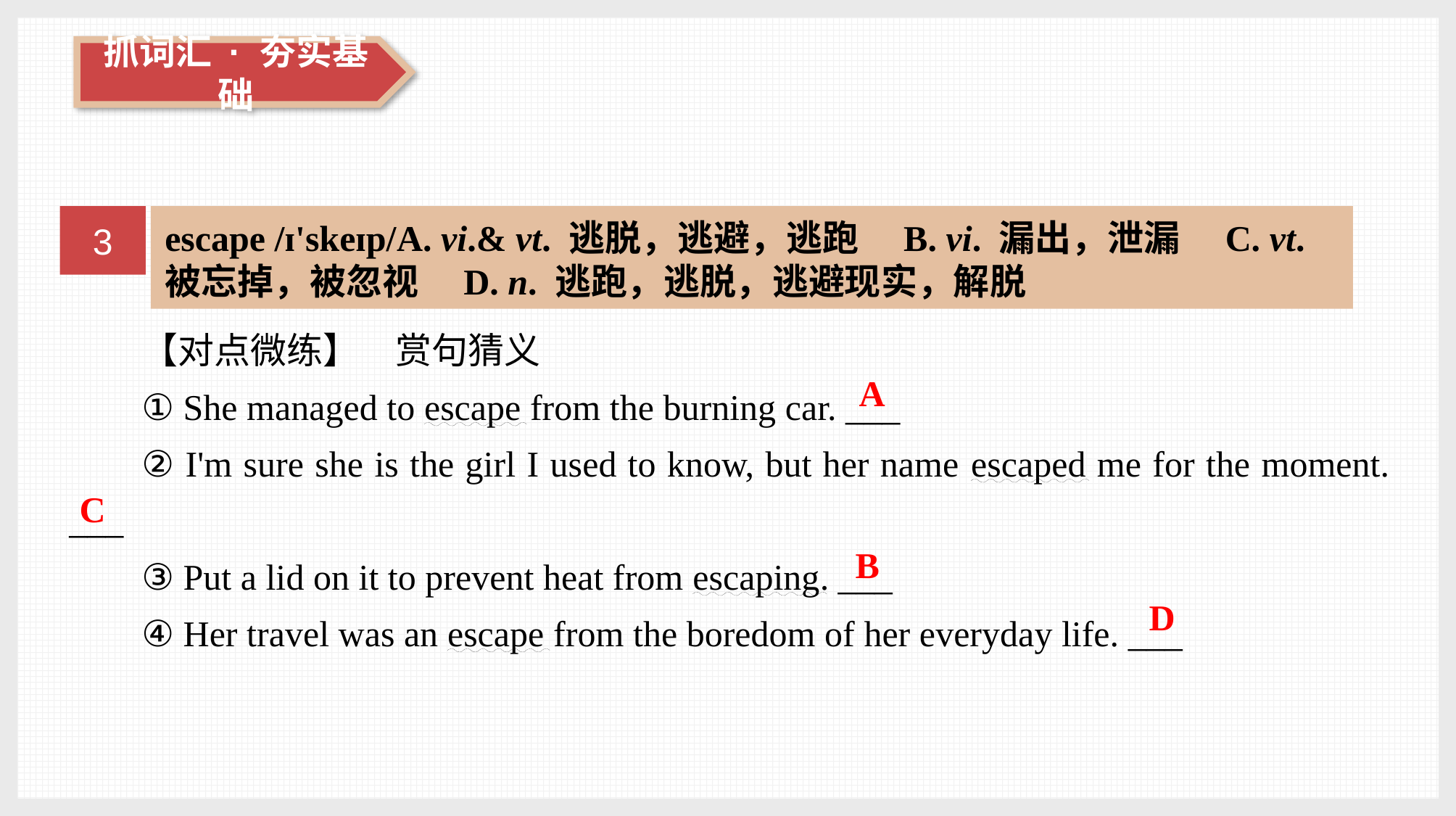

3
escape /ɪ'skeɪp/A. vi.& vt. 逃脱，逃避，逃跑　B. vi. 漏出，泄漏　C. vt. 被忘掉，被忽视　D. n. 逃跑，逃脱，逃避现实，解脱
【对点微练】　赏句猜义
① She managed to escape from the burning car. ___
② I'm sure she is the girl I used to know, but her name escaped me for the moment. ___
③ Put a lid on it to prevent heat from escaping. ___
④ Her travel was an escape from the boredom of her everyday life. ___
A
C
B
D